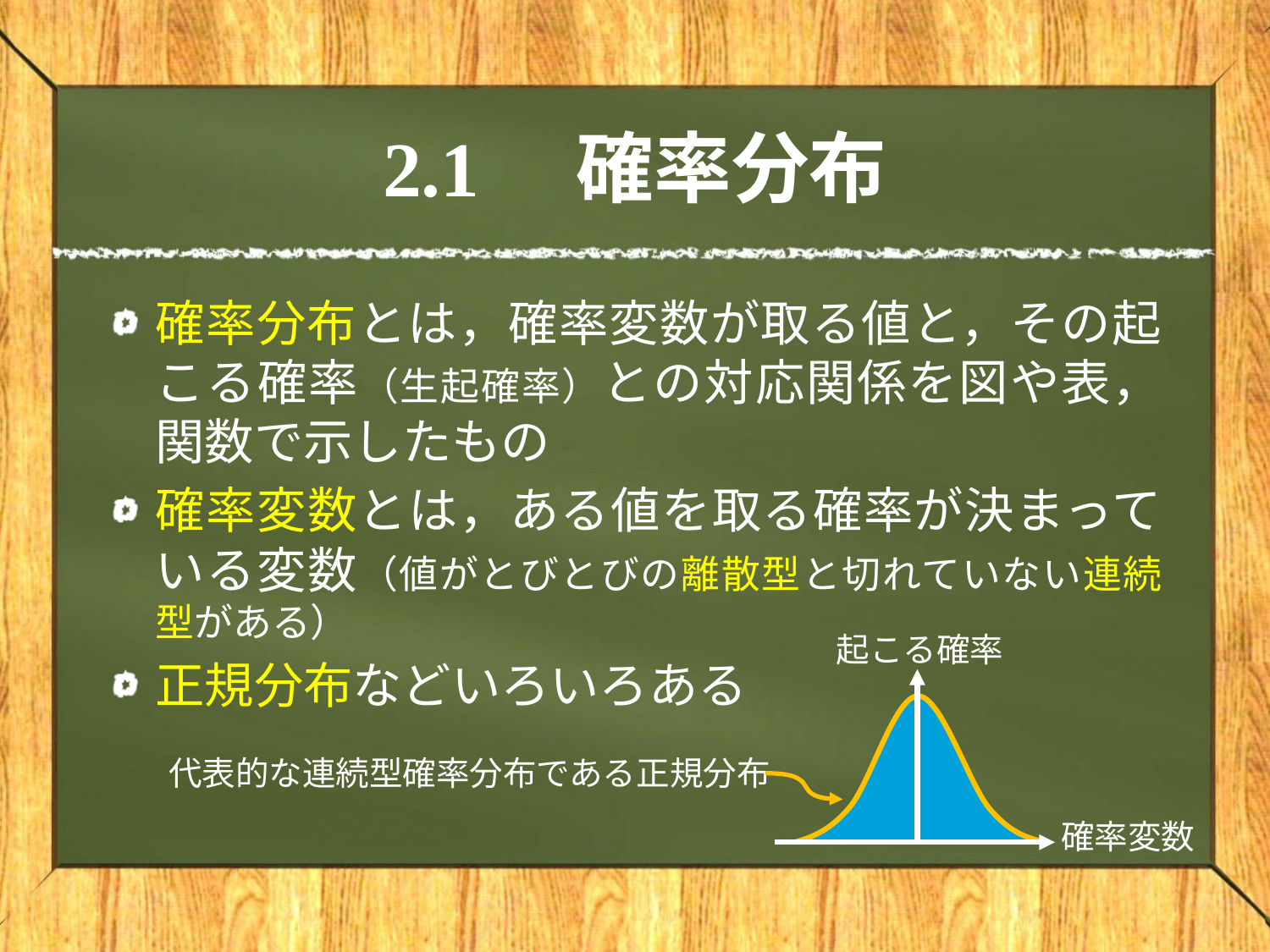

# 2.1　確率分布
確率分布とは，確率変数が取る値と，その起こる確率（生起確率）との対応関係を図や表，関数で示したもの
確率変数とは，ある値を取る確率が決まっている変数（値がとびとびの離散型と切れていない連続型がある）
正規分布などいろいろある
起こる確率

代表的な連続型確率分布である正規分布
確率変数